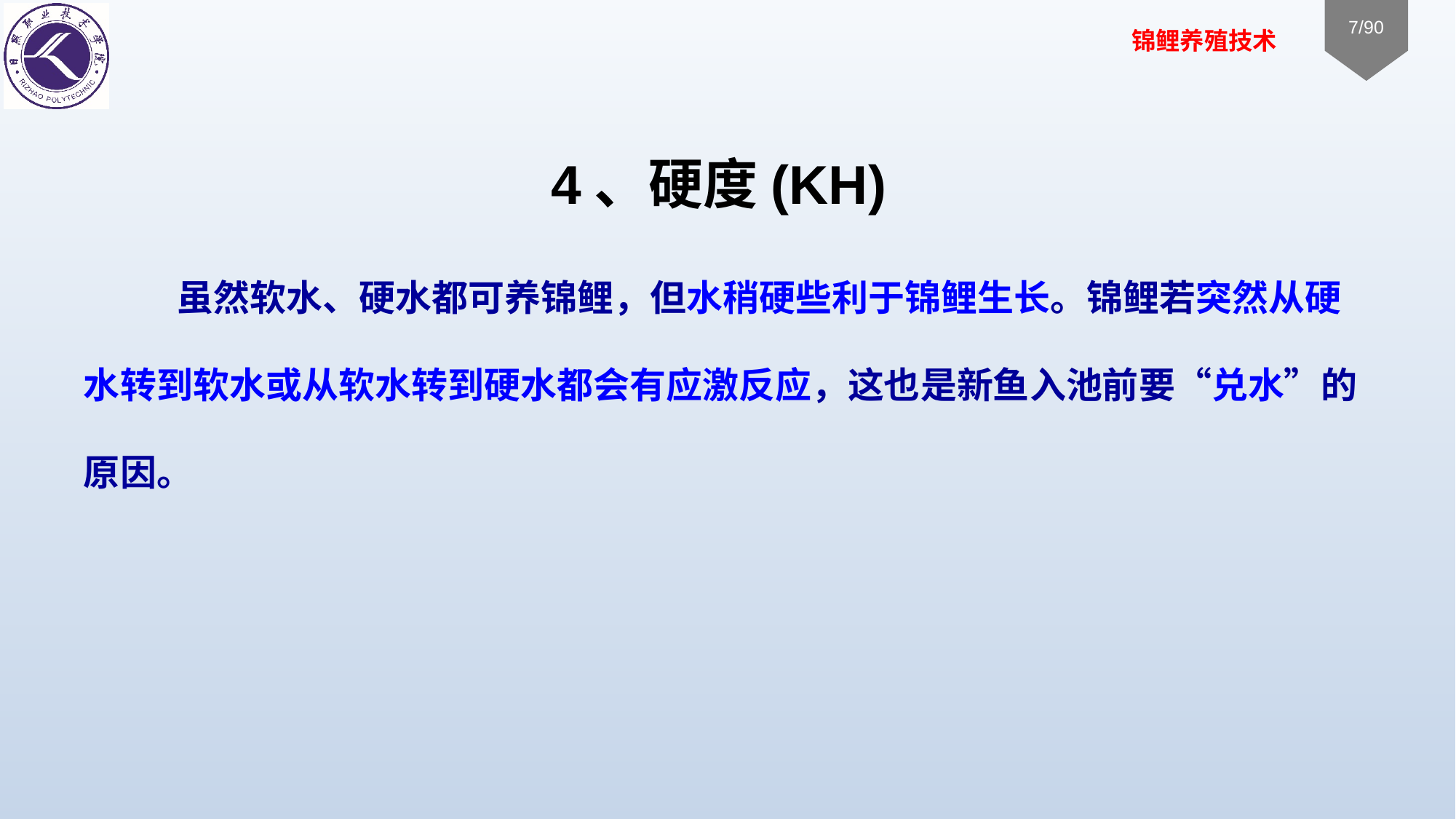

# 4、硬度(KH)
      虽然软水、硬水都可养锦鲤，但水稍硬些利于锦鲤生长。锦鲤若突然从硬水转到软水或从软水转到硬水都会有应激反应，这也是新鱼入池前要“兑水”的原因。